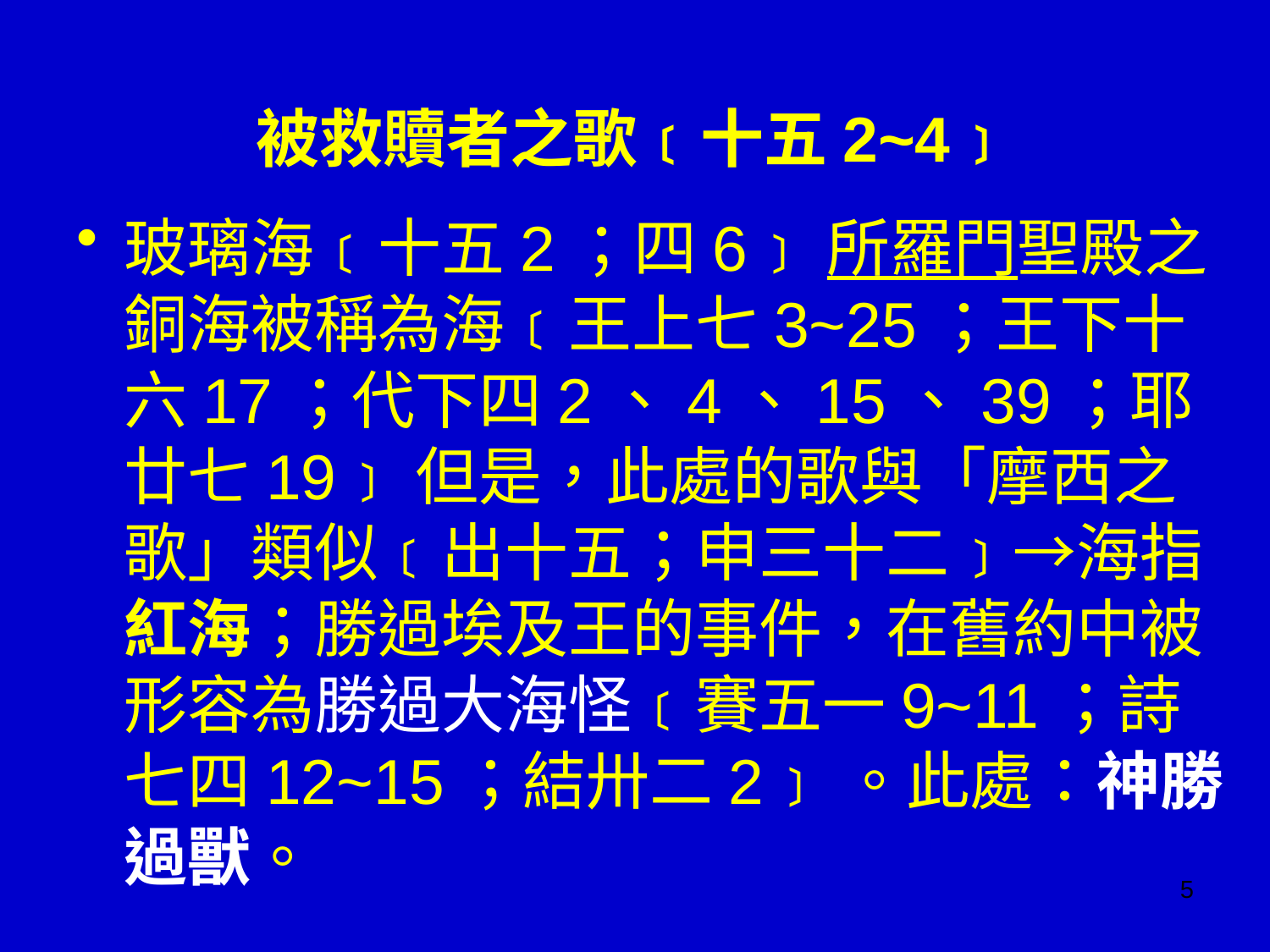

# 被救贖者之歌﹝十五2~4﹞
玻璃海﹝十五2；四6﹞所羅門聖殿之銅海被稱為海﹝王上七3~25；王下十六17；代下四2、4、15、39；耶廿七19﹞但是，此處的歌與「摩西之歌」類似﹝出十五；申三十二﹞→海指紅海；勝過埃及王的事件，在舊約中被形容為勝過大海怪﹝賽五一9~11；詩七四12~15；結卅二2﹞。此處：神勝過獸。
5